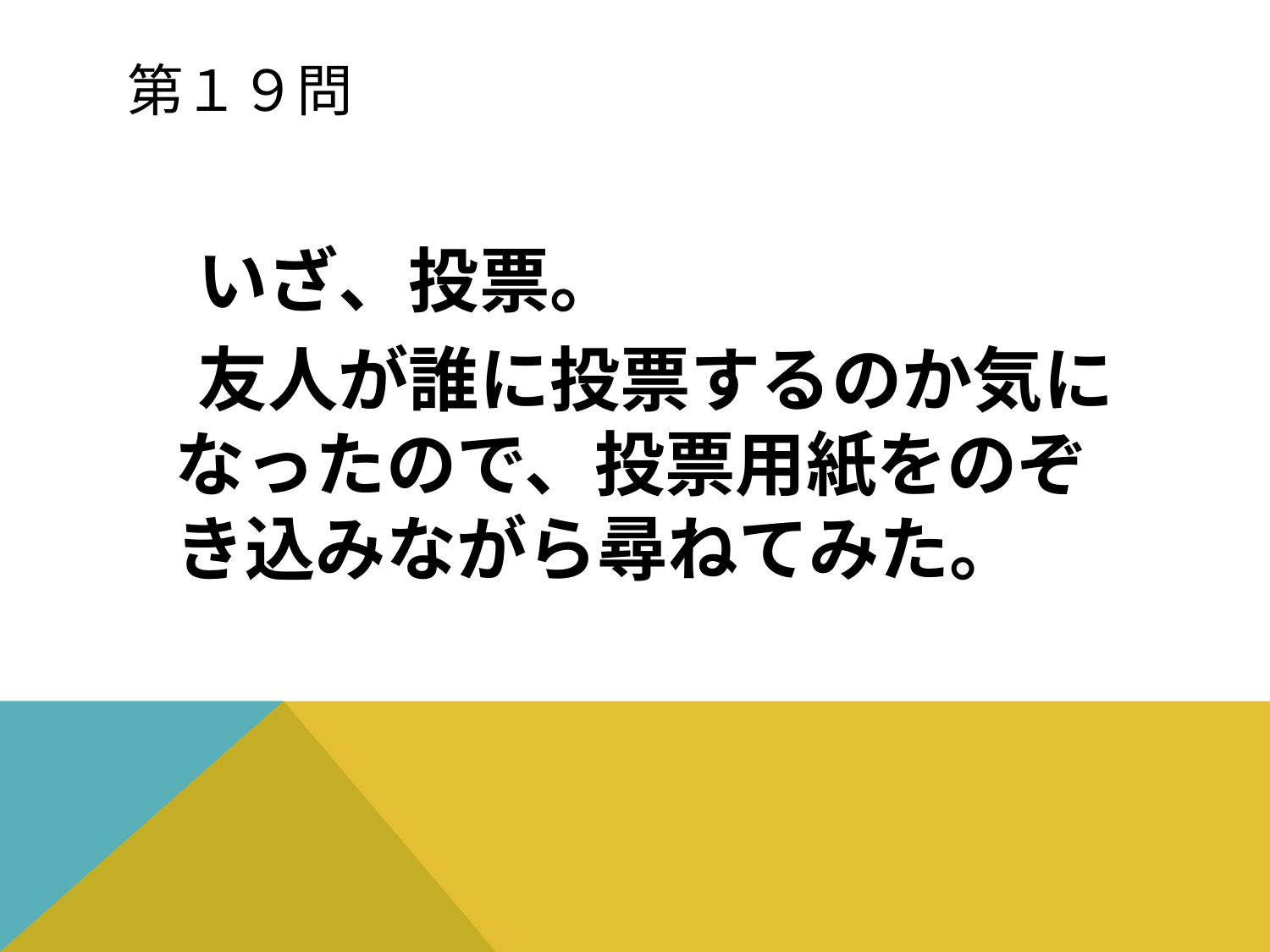

# 第１９問
　いざ、投票。
　友人が誰に投票するのか気になったので、投票用紙をのぞき込みながら尋ねてみた。